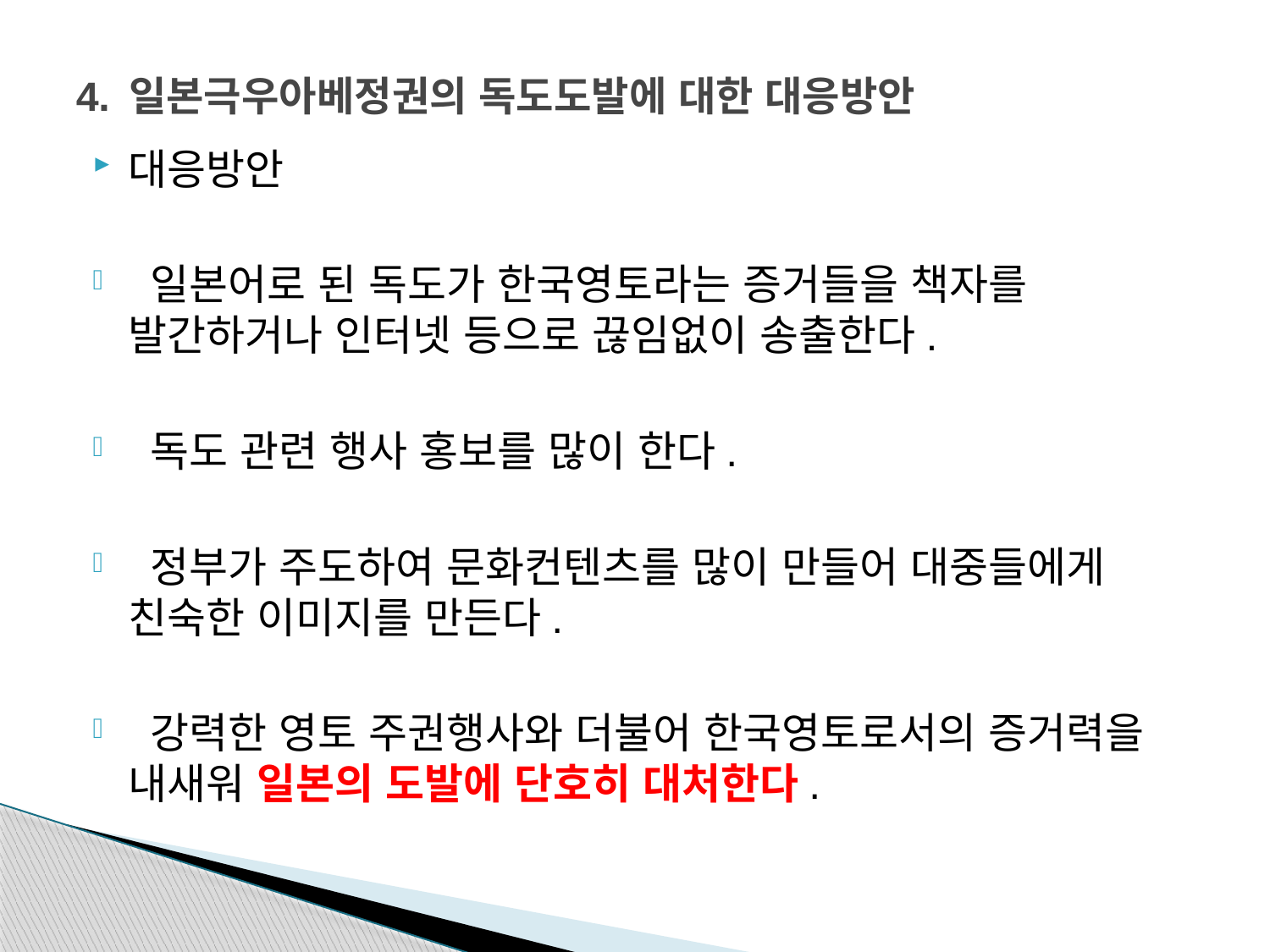

# 4. 일본극우아베정권의 독도도발에 대한 대응방안
대응방안

 일본어로 된 독도가 한국영토라는 증거들을 책자를 발간하거나 인터넷 등으로 끊임없이 송출한다.

 독도 관련 행사 홍보를 많이 한다.

 정부가 주도하여 문화컨텐츠를 많이 만들어 대중들에게 친숙한 이미지를 만든다.

 강력한 영토 주권행사와 더불어 한국영토로서의 증거력을 내새워 일본의 도발에 단호히 대처한다.